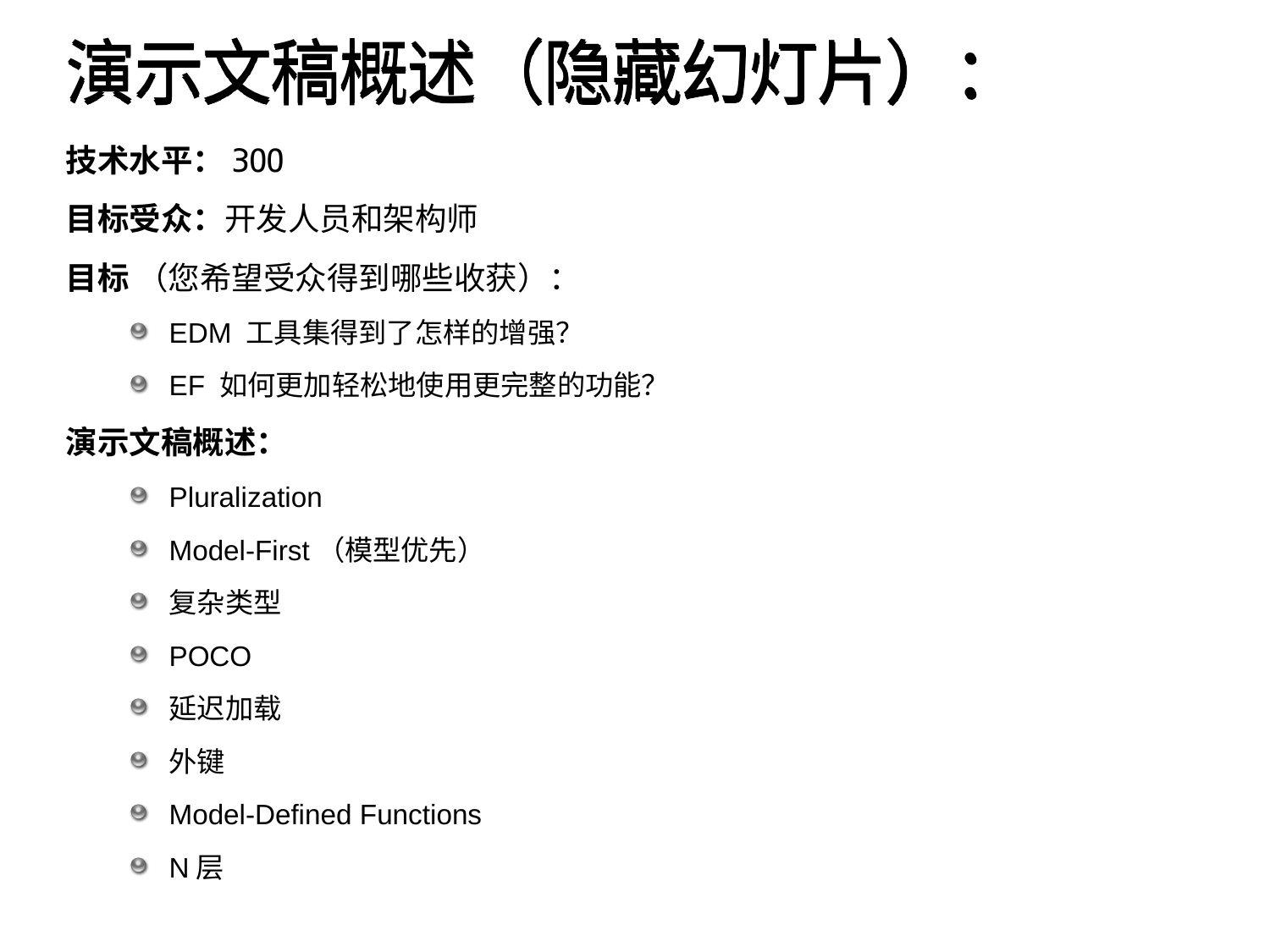

# 演示文稿概述（隐藏幻灯片）：
技术水平：300
目标受众：开发人员和架构师
目标 （您希望受众得到哪些收获）：
EDM 工具集得到了怎样的增强？
EF 如何更加轻松地使用更完整的功能？
演示文稿概述：
Pluralization
Model-First（模型优先）
复杂类型
POCO
延迟加载
外键
Model-Defined Functions
N层